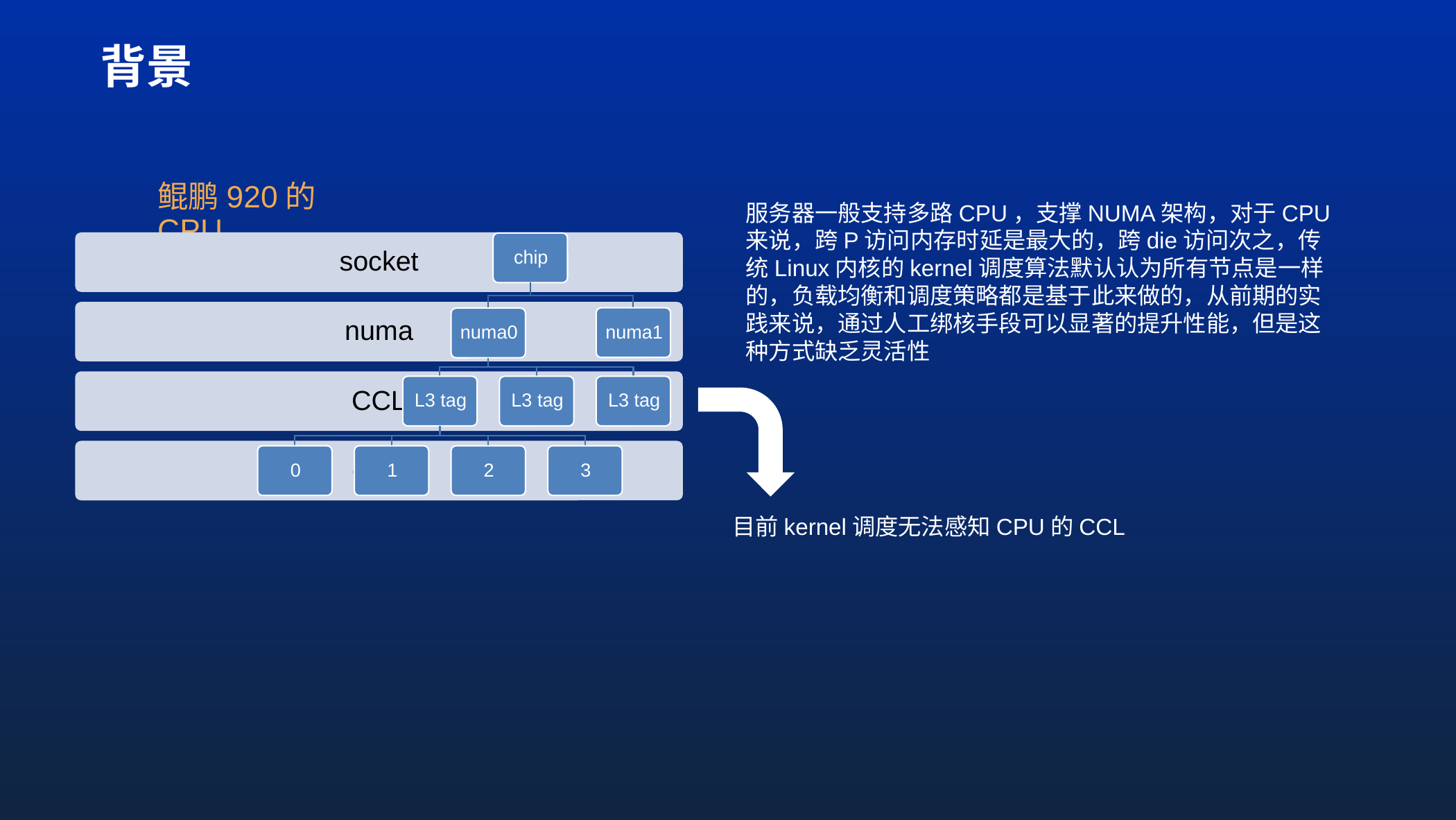

# 背景
core
CCL
numa
socket
chip
numa0
L3 tag
0
1
2
3
L3 tag
L3 tag
numa1
鲲鹏920的CPU
服务器一般支持多路CPU，支撑NUMA架构，对于CPU来说，跨P访问内存时延是最大的，跨die访问次之，传统Linux内核的kernel调度算法默认认为所有节点是一样的，负载均衡和调度策略都是基于此来做的，从前期的实践来说，通过人工绑核手段可以显著的提升性能，但是这种方式缺乏灵活性

目前kernel调度无法感知CPU的CCL